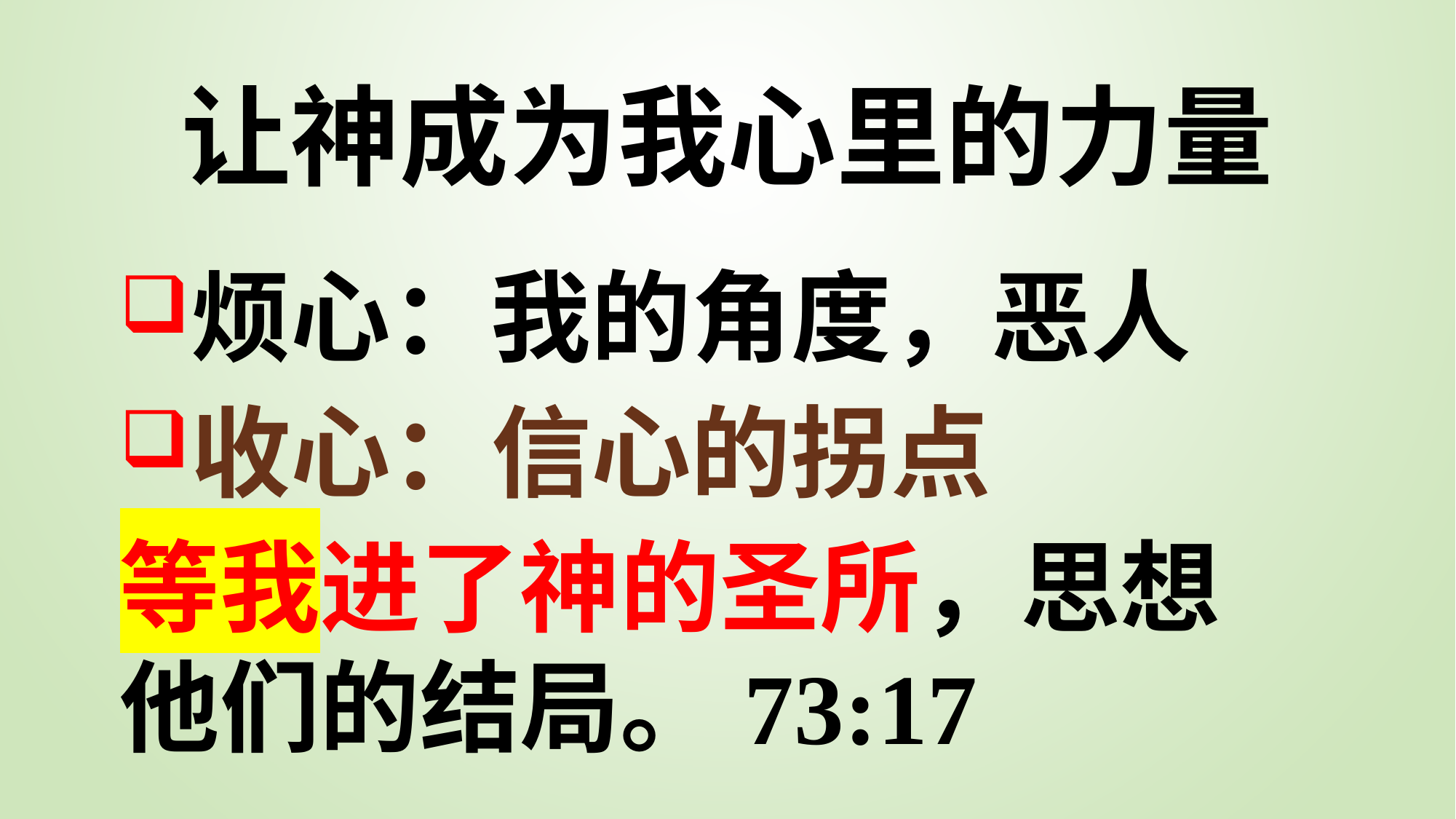

# 让神成为我心里的力量
烦心：我的角度，恶人
收心：信心的拐点
等我进了神的圣所，思想他们的结局。73:17